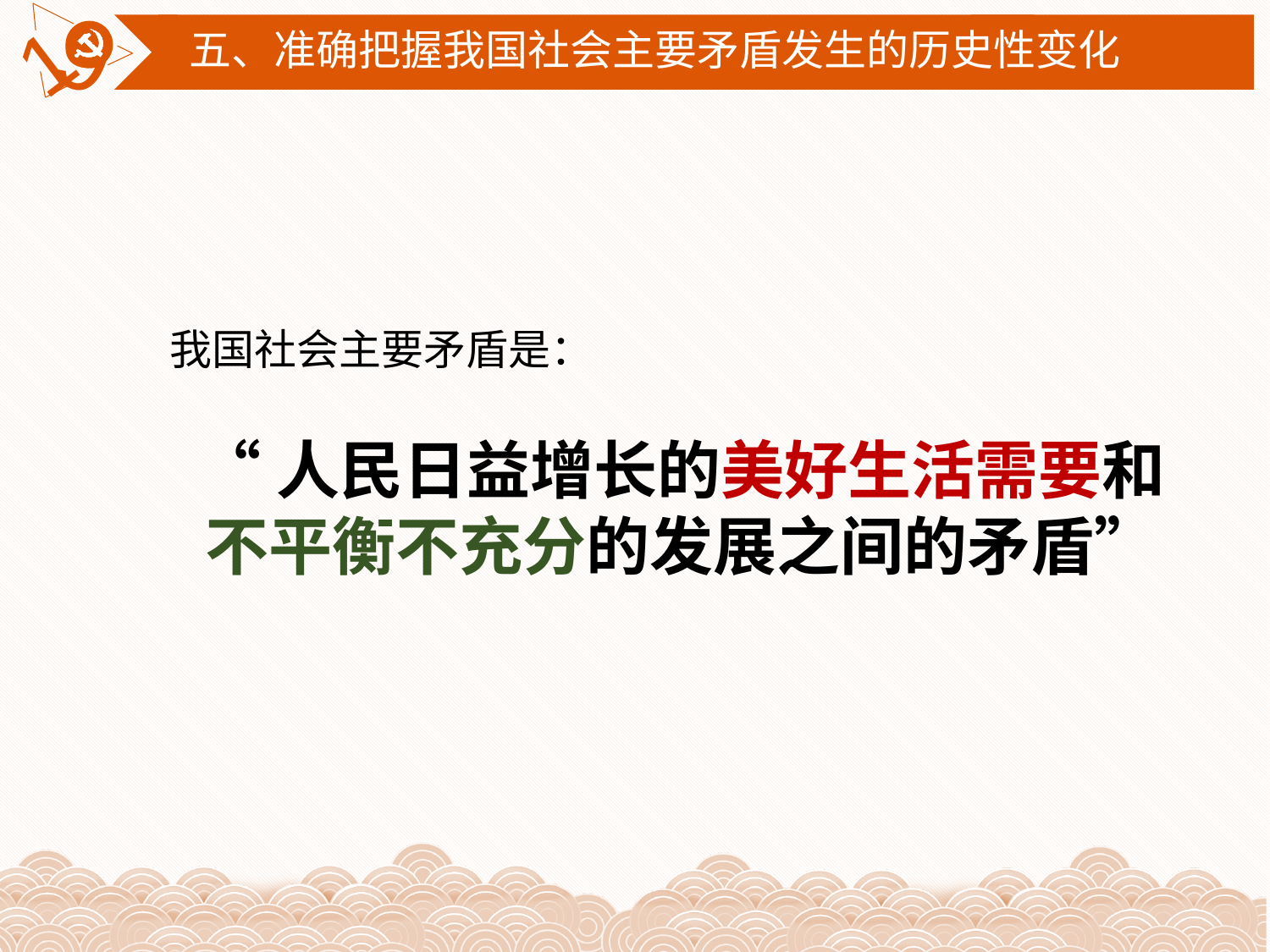

五、准确把握我国社会主要矛盾发生的历史性变化
我国社会主要矛盾是：
“人民日益增长的美好生活需要和
不平衡不充分的发展之间的矛盾”